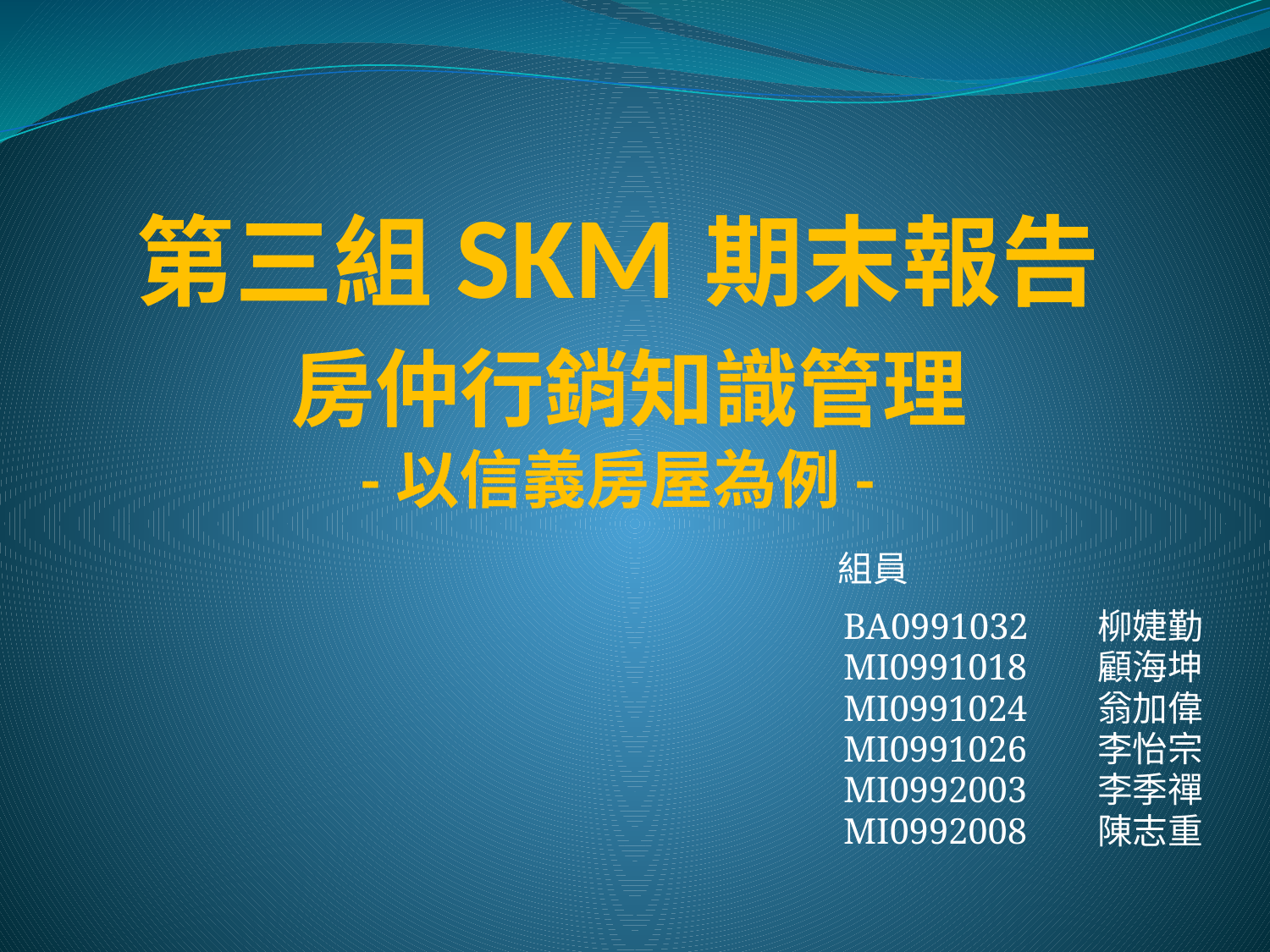

# 第三組SKM期末報告 房仲行銷知識管理 -以信義房屋為例-
組員
BA0991032	柳婕勤
MI0991018	顧海坤
MI0991024	翁加偉
MI0991026	李怡宗
MI0992003	李季禪
MI0992008	陳志重